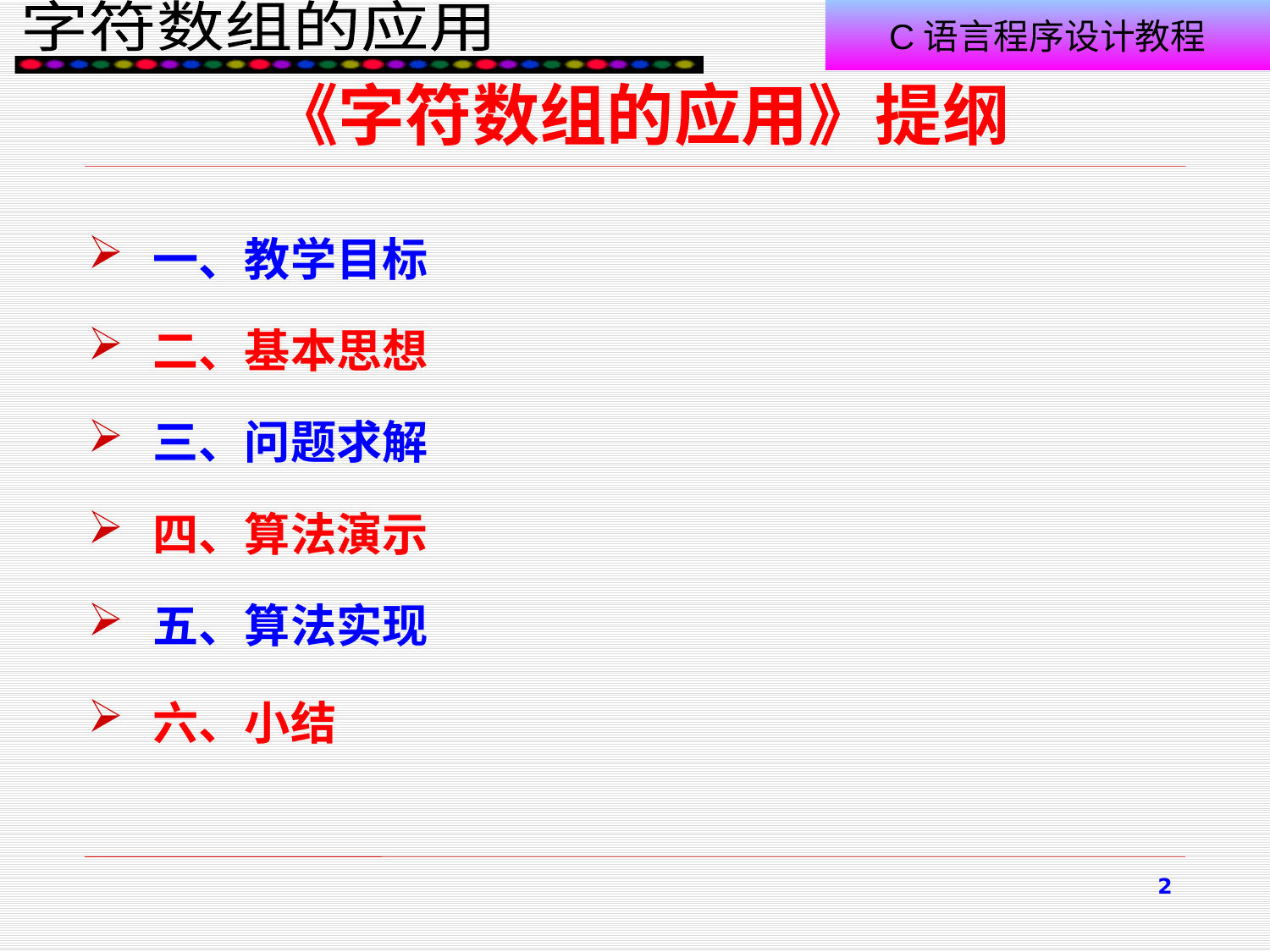

# 《字符数组的应用》提纲
一、教学目标
二、基本思想
三、问题求解
四、算法演示
五、算法实现
六、小结

2